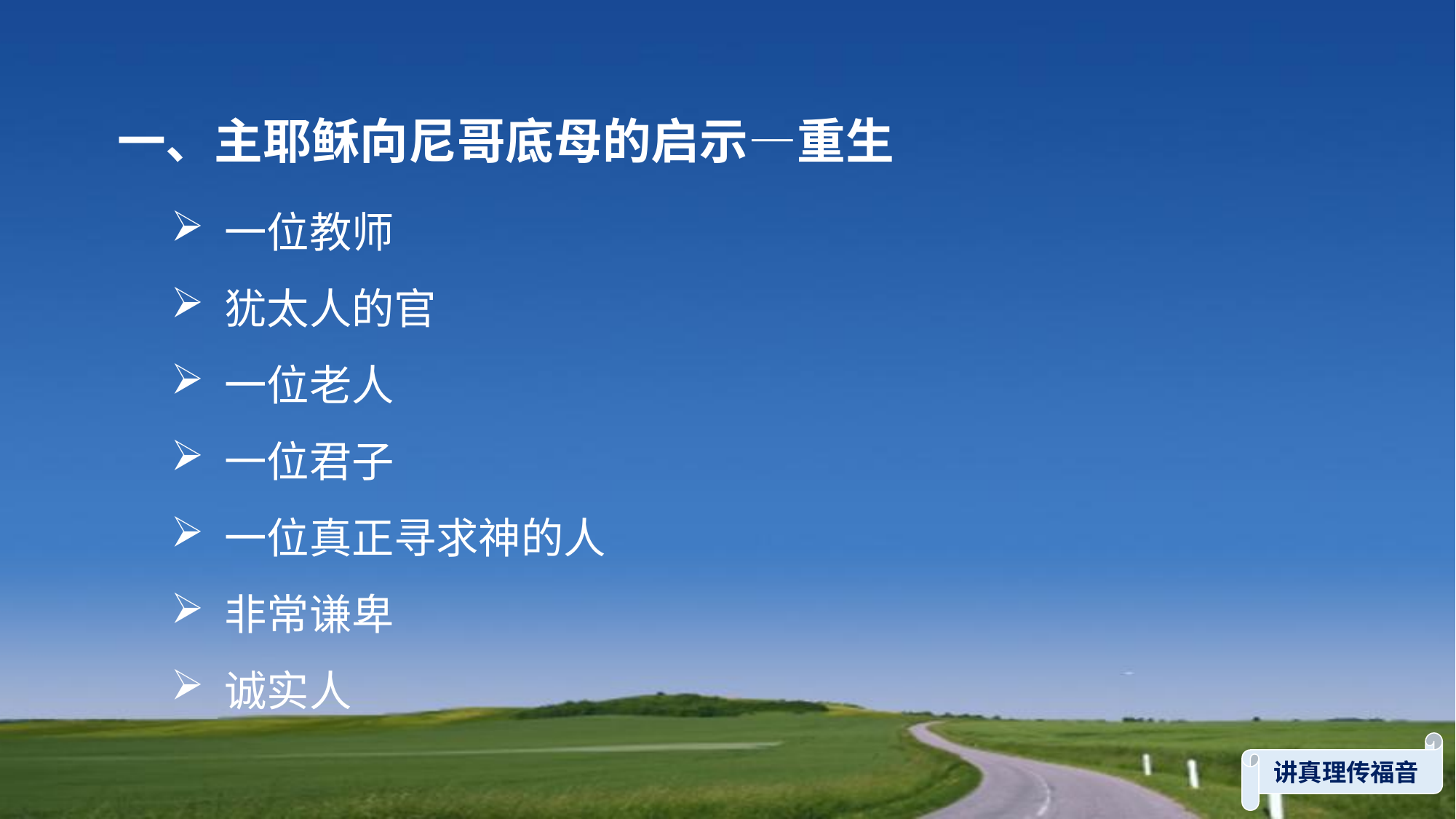

一、主耶稣向尼哥底母的启示—重生
 一位教师
 犹太人的官
 一位老人
 一位君子
 一位真正寻求神的人
 非常谦卑
 诚实人
讲真理传福音